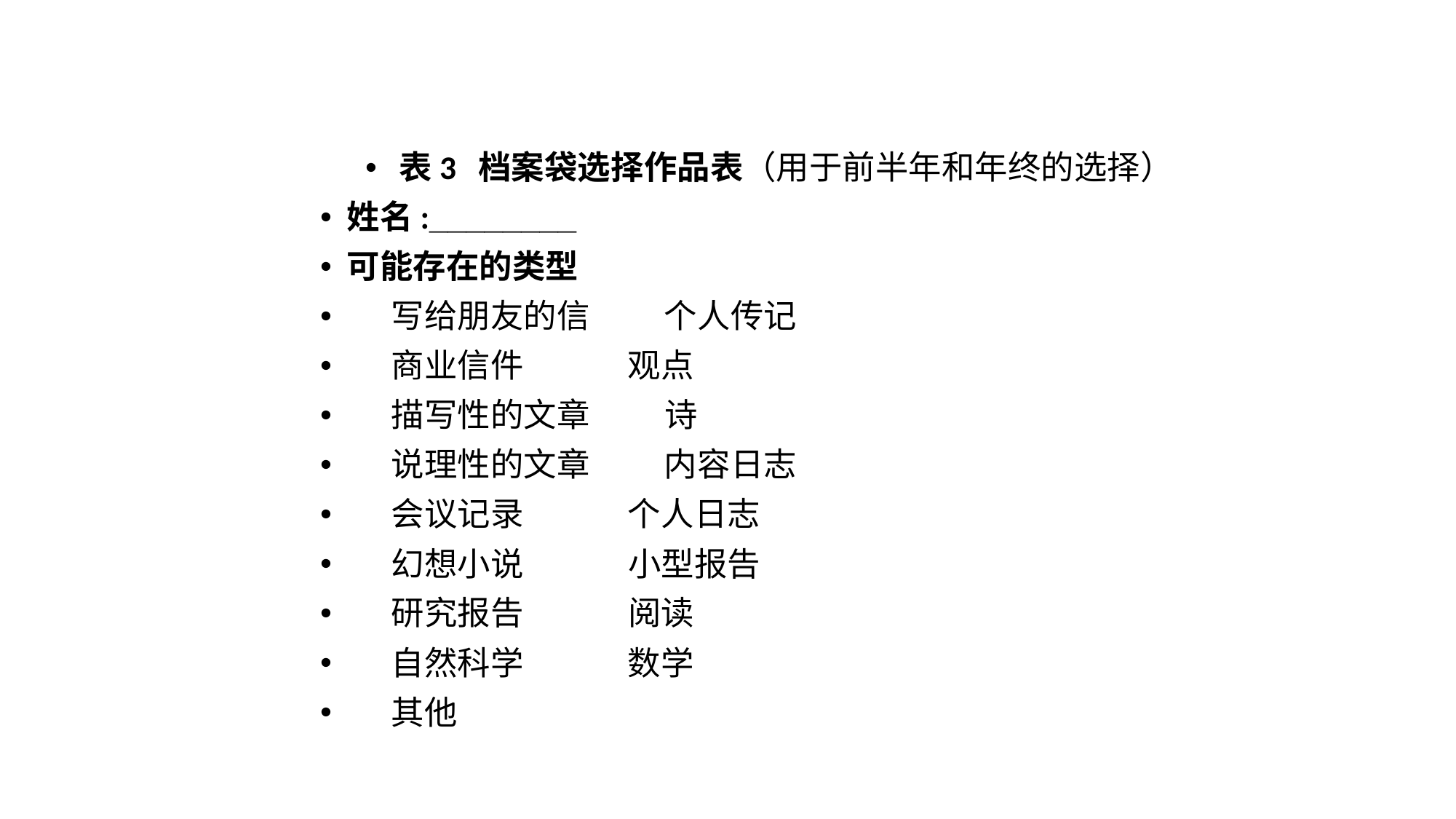

表3  档案袋选择作品表（用于前半年和年终的选择）
姓名:________
可能存在的类型
     写给朋友的信          个人传记
     商业信件              观点
     描写性的文章          诗
     说理性的文章          内容日志
     会议记录              个人日志
     幻想小说              小型报告
     研究报告              阅读
     自然科学              数学
     其他